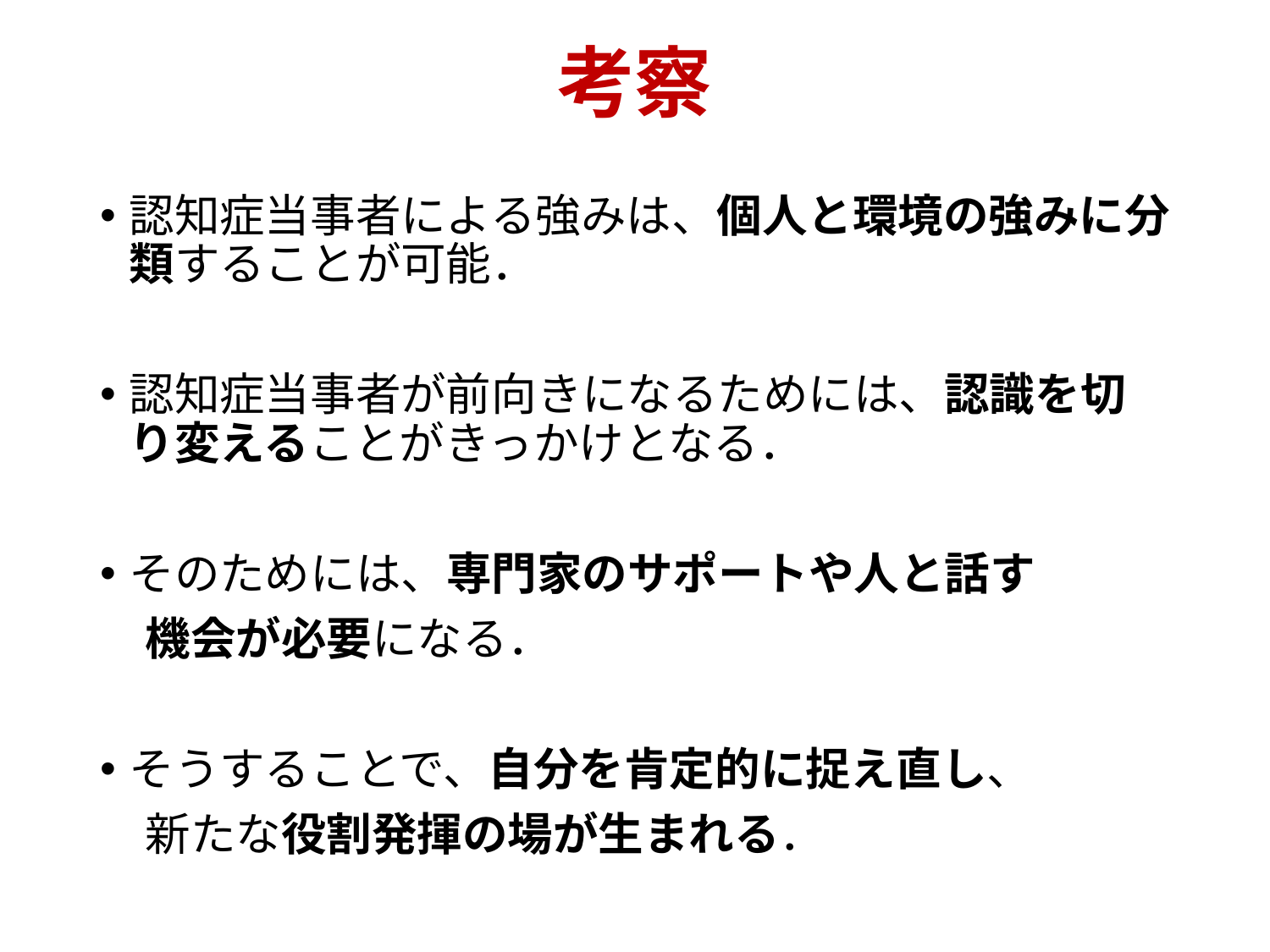

# 考察
認知症当事者による強みは、個人と環境の強みに分類することが可能．

認知症当事者が前向きになるためには、認識を切り変えることがきっかけとなる．

そのためには、専門家のサポートや人と話す
　機会が必要になる．

そうすることで、自分を肯定的に捉え直し、
　新たな役割発揮の場が生まれる．